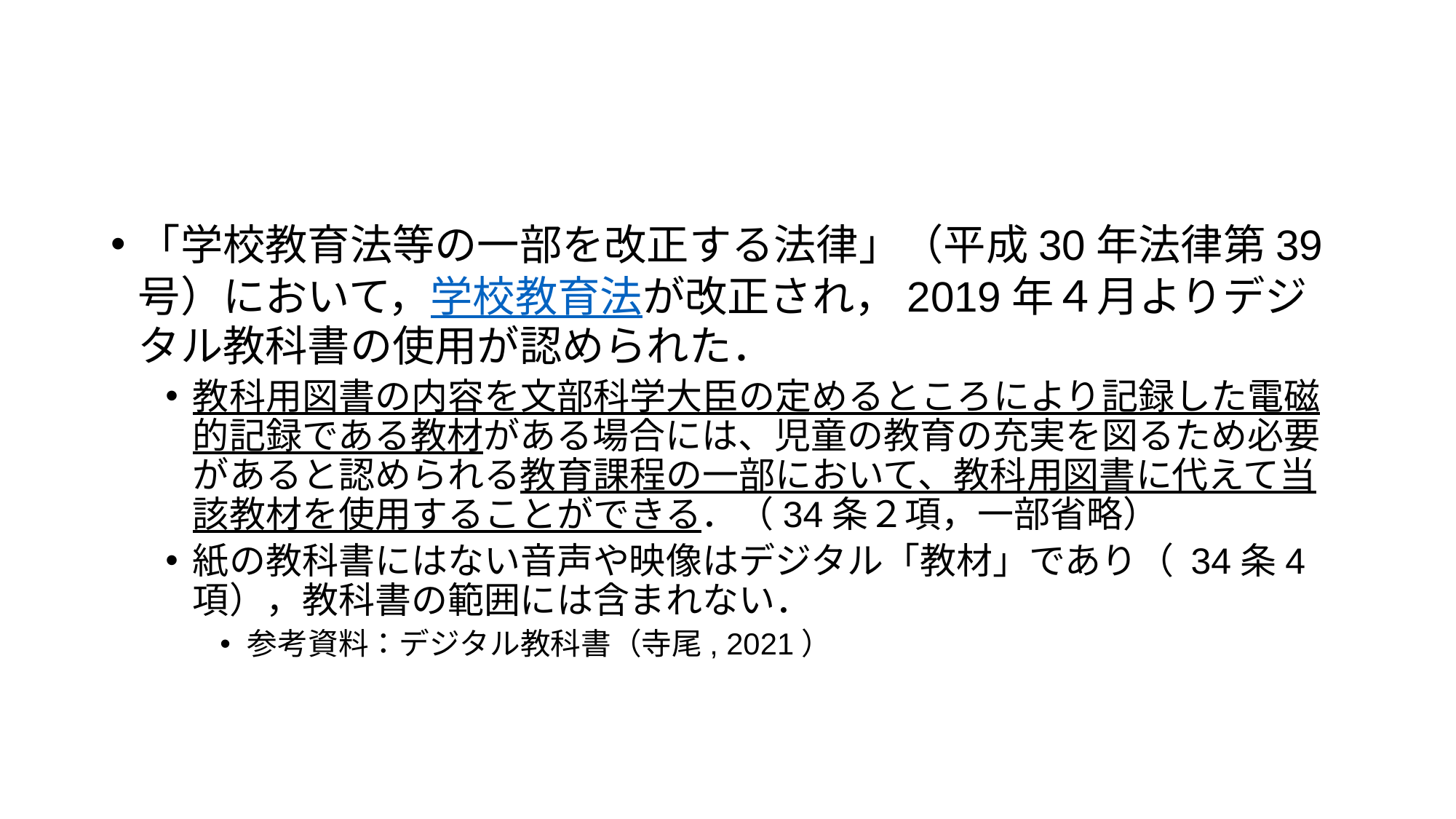

#
「学校教育法等の一部を改正する法律」（平成30年法律第39号）において，学校教育法が改正され，2019年４月よりデジタル教科書の使用が認められた．
教科用図書の内容を文部科学大臣の定めるところにより記録した電磁的記録である教材がある場合には、児童の教育の充実を図るため必要があると認められる教育課程の一部において、教科用図書に代えて当該教材を使用することができる．（34条２項，一部省略）
紙の教科書にはない音声や映像はデジタル「教材」であり（ 34条4項），教科書の範囲には含まれない．
参考資料：デジタル教科書（寺尾, 2021）